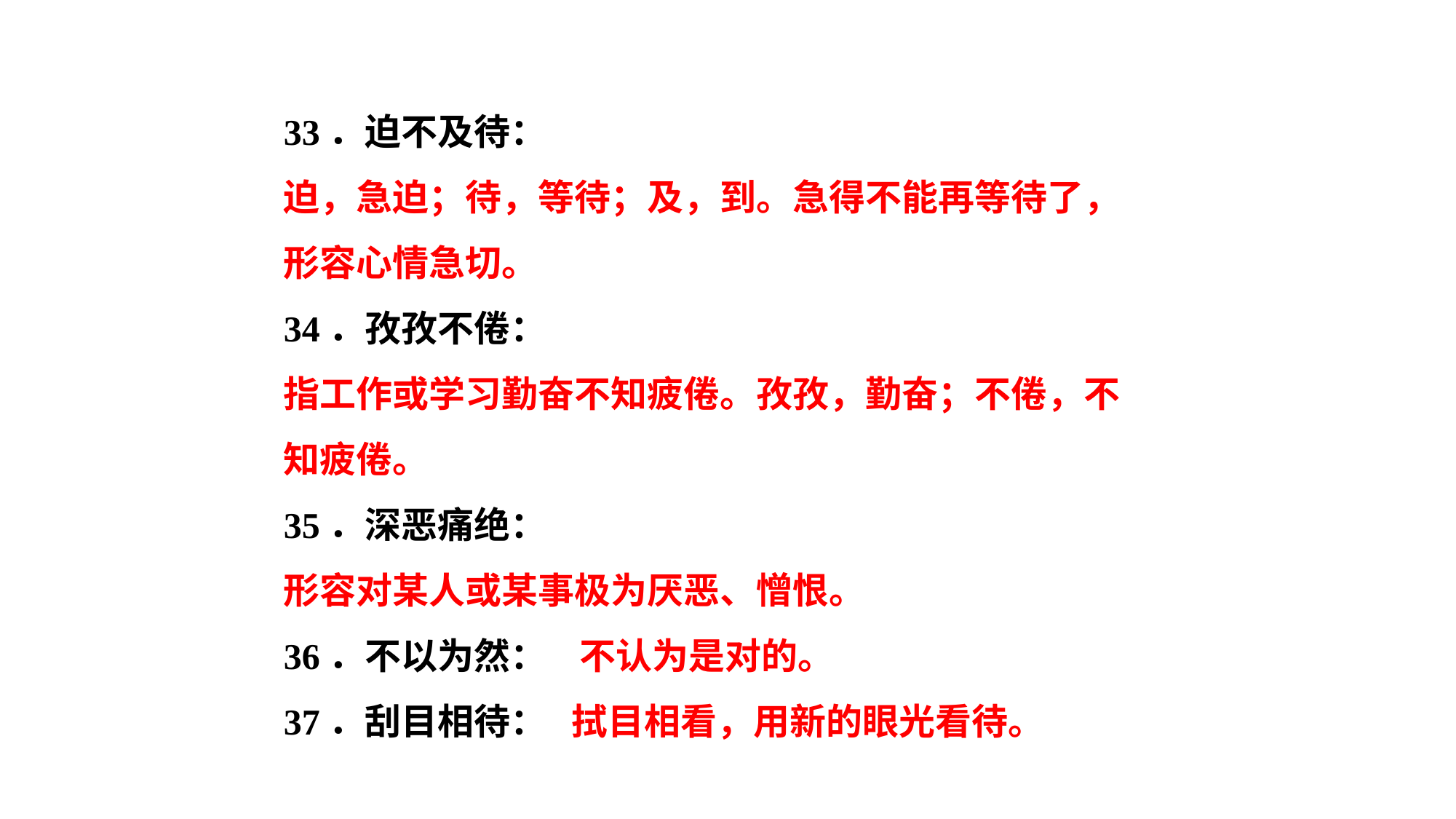

33．迫不及待：
迫，急迫；待，等待；及，到。急得不能再等待了，形容心情急切。
34．孜孜不倦：
指工作或学习勤奋不知疲倦。孜孜，勤奋；不倦，不知疲倦。
35．深恶痛绝：
形容对某人或某事极为厌恶、憎恨。
36．不以为然：    不认为是对的。
37．刮目相待：   拭目相看，用新的眼光看待。